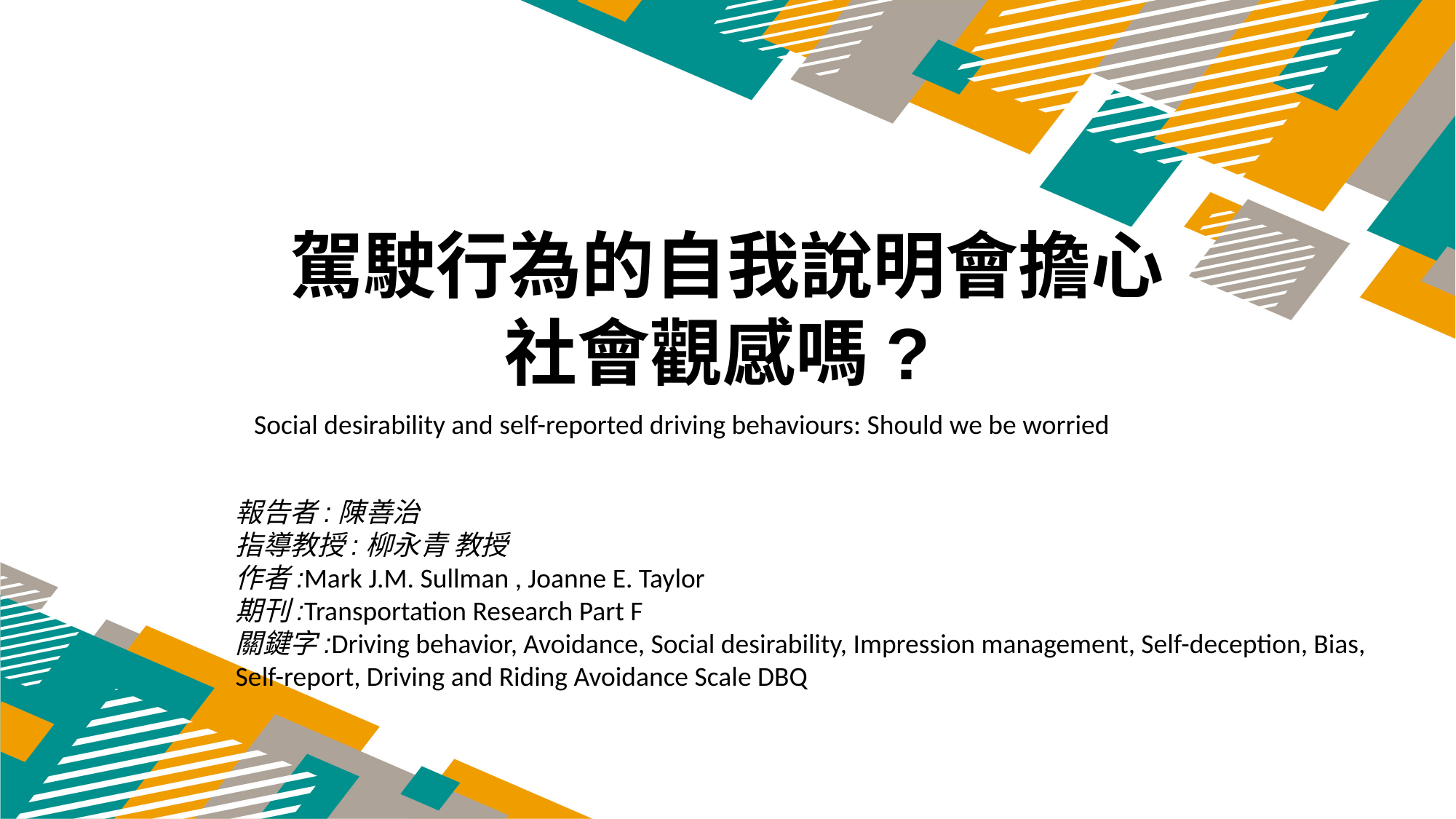

駕駛行為的自我說明會擔心社會觀感嗎?
Social desirability and self-reported driving behaviours: Should we be worried
報告者:陳善治
指導教授:柳永青 教授
作者:Mark J.M. Sullman , Joanne E. Taylor
期刊:Transportation Research Part F
關鍵字:Driving behavior, Avoidance, Social desirability, Impression management, Self-deception, Bias, Self-report, Driving and Riding Avoidance Scale DBQ